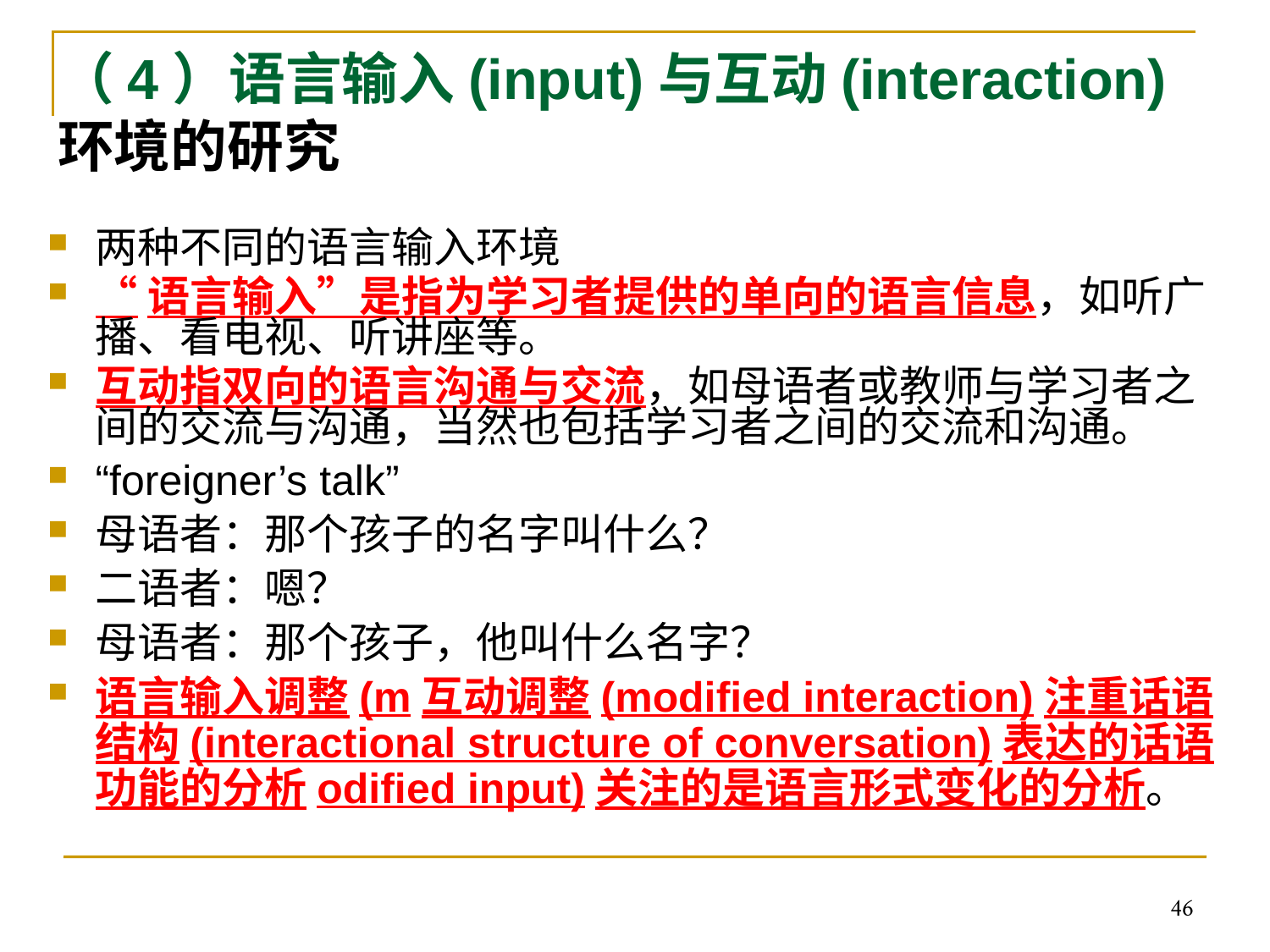

# （4）语言输入(input)与互动(interaction)环境的研究
两种不同的语言输入环境
“语言输入”是指为学习者提供的单向的语言信息，如听广播、看电视、听讲座等。
互动指双向的语言沟通与交流，如母语者或教师与学习者之间的交流与沟通，当然也包括学习者之间的交流和沟通。
“foreigner’s talk”
母语者：那个孩子的名字叫什么？
二语者：嗯？
母语者：那个孩子，他叫什么名字？
语言输入调整(m互动调整(modified interaction)注重话语结构(interactional structure of conversation)表达的话语功能的分析odified input)关注的是语言形式变化的分析。

46